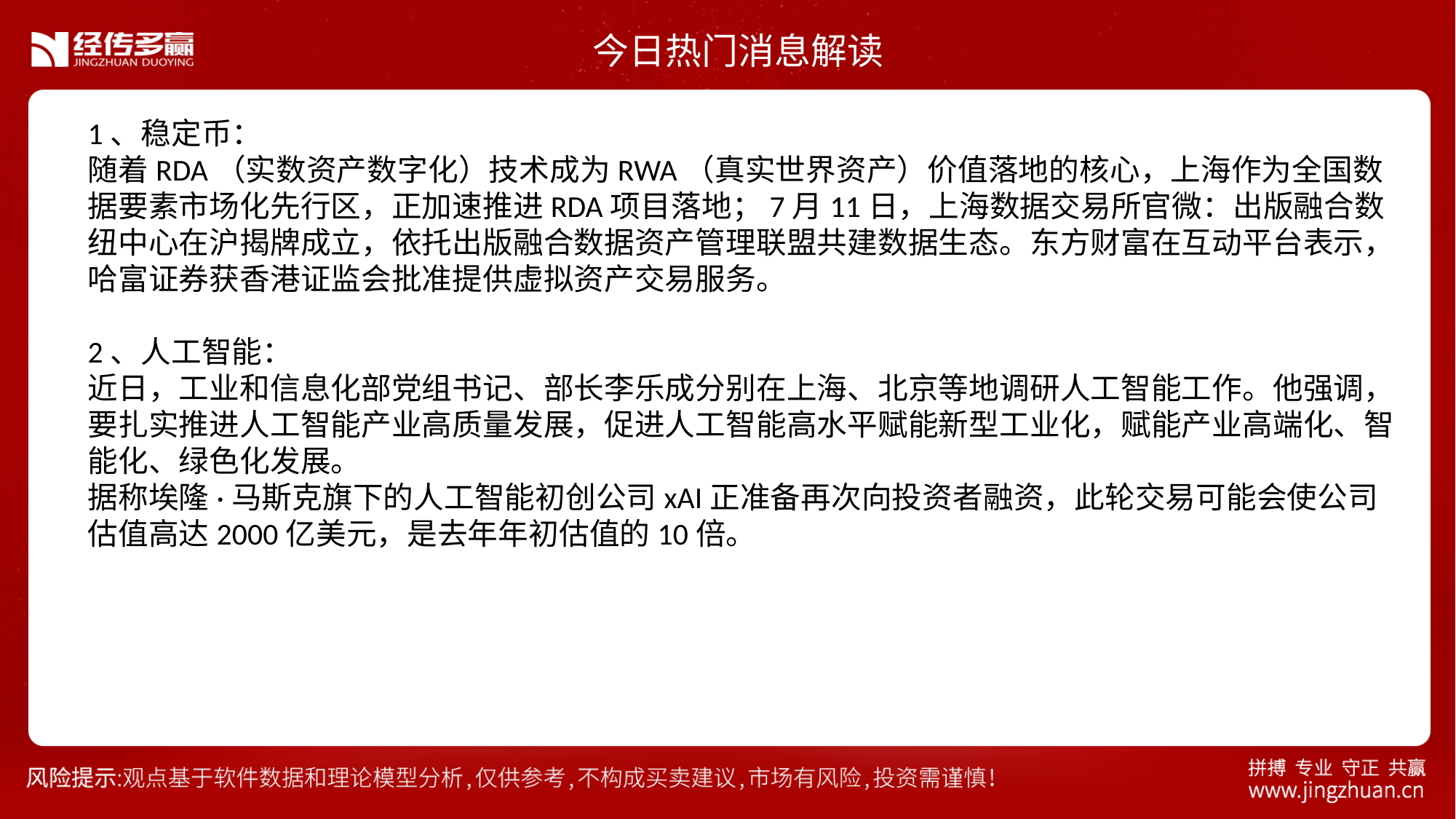

今日热门消息解读
1、稳定币：
随着RDA（实数资产数字化）技术成为RWA（真实世界资产）价值落地的核心，上海作为全国数据要素市场化先行区，正加速推进RDA项目落地；7月11日，上海数据交易所官微：出版融合数纽中心在沪揭牌成立，依托出版融合数据资产管理联盟共建数据生态。东方财富在互动平台表示，哈富证券获香港证监会批准提供虚拟资产交易服务。

2、人工智能：
近日，工业和信息化部党组书记、部长李乐成分别在上海、北京等地调研人工智能工作。他强调，要扎实推进人工智能产业高质量发展，促进人工智能高水平赋能新型工业化，赋能产业高端化、智能化、绿色化发展。
据称埃隆·马斯克旗下的人工智能初创公司xAI正准备再次向投资者融资，此轮交易可能会使公司估值高达2000亿美元，是去年年初估值的10倍。